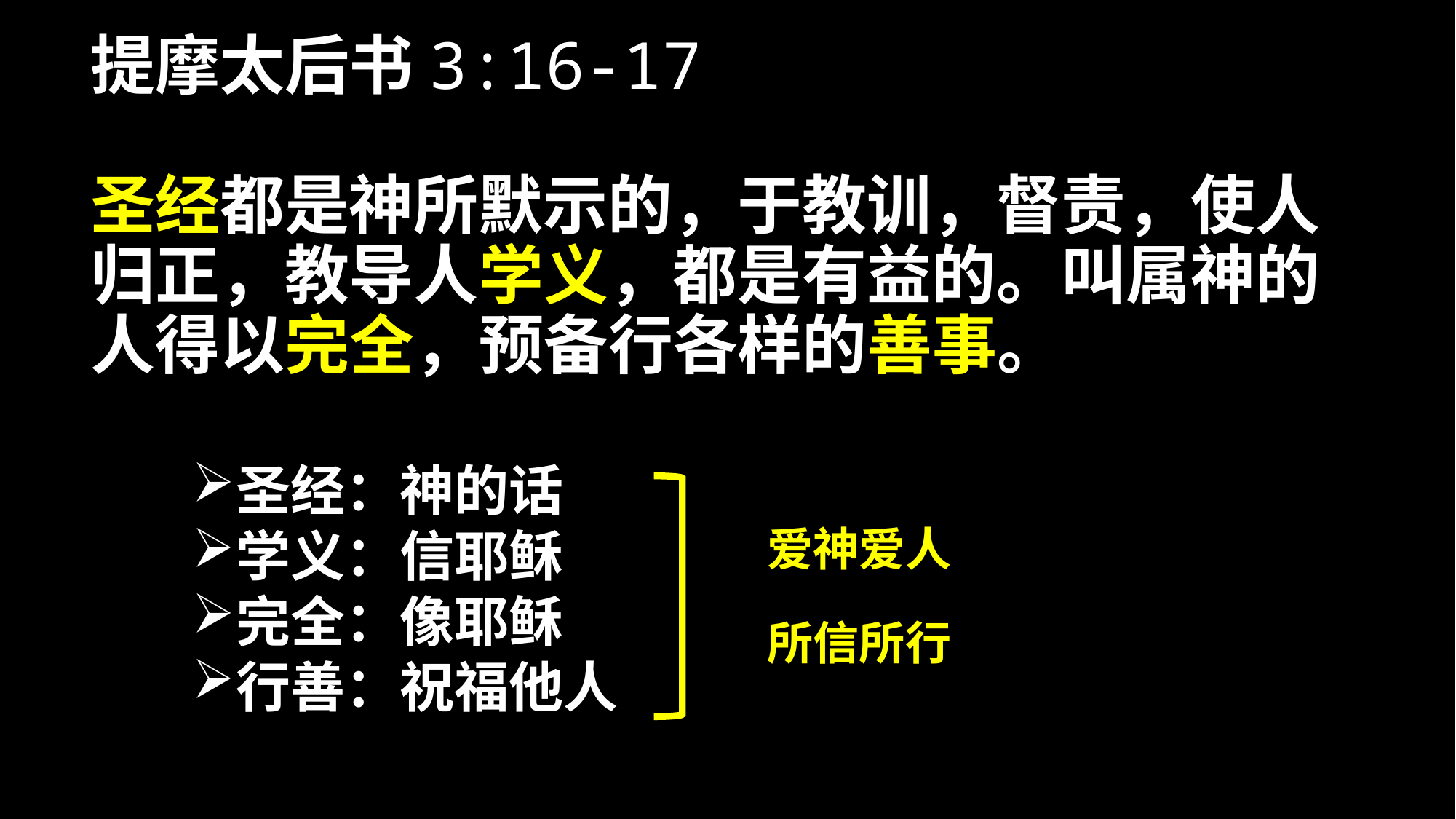

# 提摩太后书3:16-17 圣经都是神所默示的，于教训，督责，使人归正，教导人学义，都是有益的。叫属神的人得以完全，预备行各样的善事。
圣经：神的话
学义：信耶稣
完全：像耶稣
行善：祝福他人

爱神爱人
所信所行